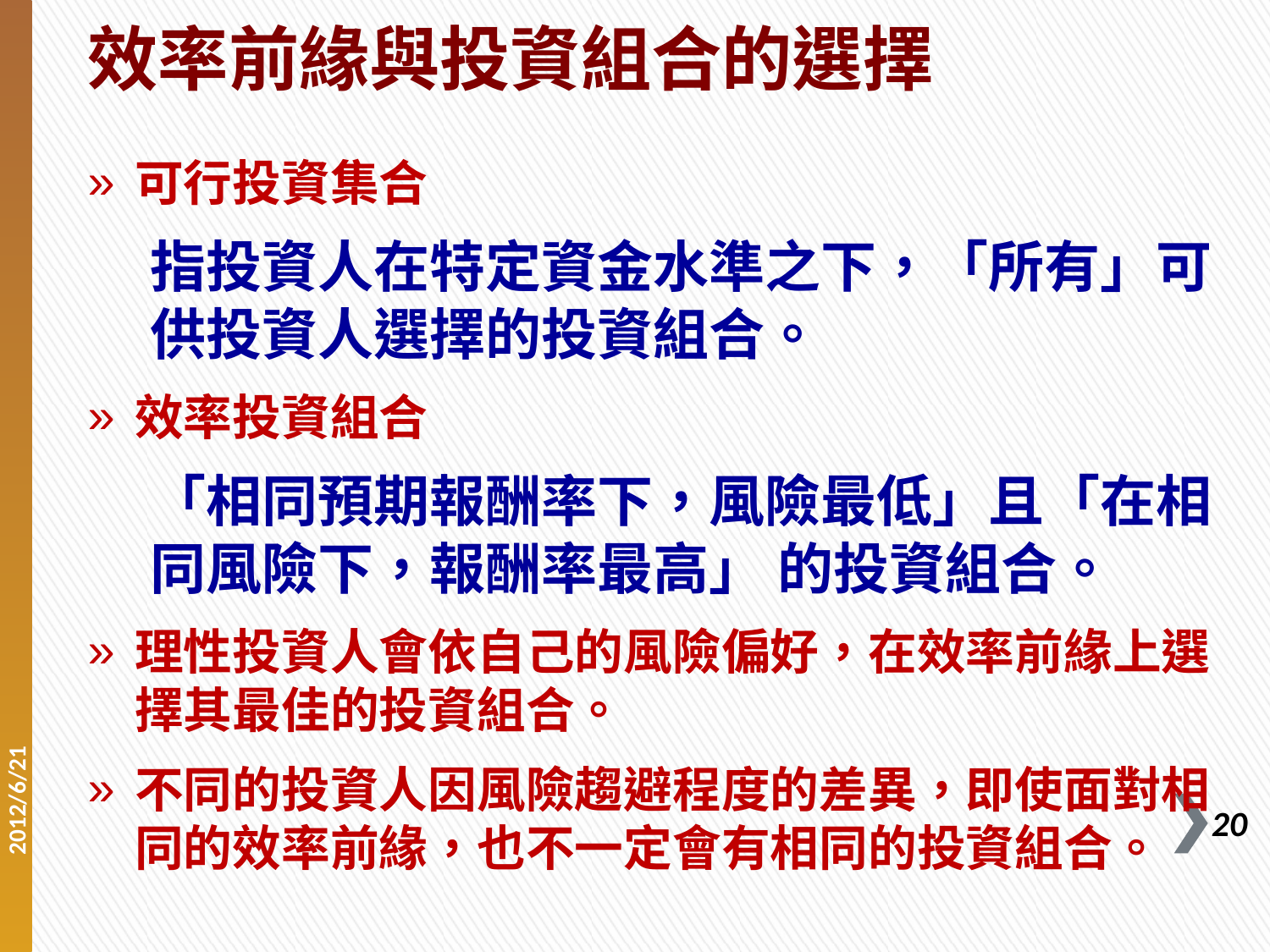

# 效率前緣與投資組合的選擇
可行投資集合
指投資人在特定資金水準之下，「所有」可供投資人選擇的投資組合。
效率投資組合
「相同預期報酬率下，風險最低」且「在相同風險下，報酬率最高」 的投資組合。
理性投資人會依自己的風險偏好，在效率前緣上選擇其最佳的投資組合。
不同的投資人因風險趨避程度的差異，即使面對相同的效率前緣，也不一定會有相同的投資組合。
2012/6/21
20